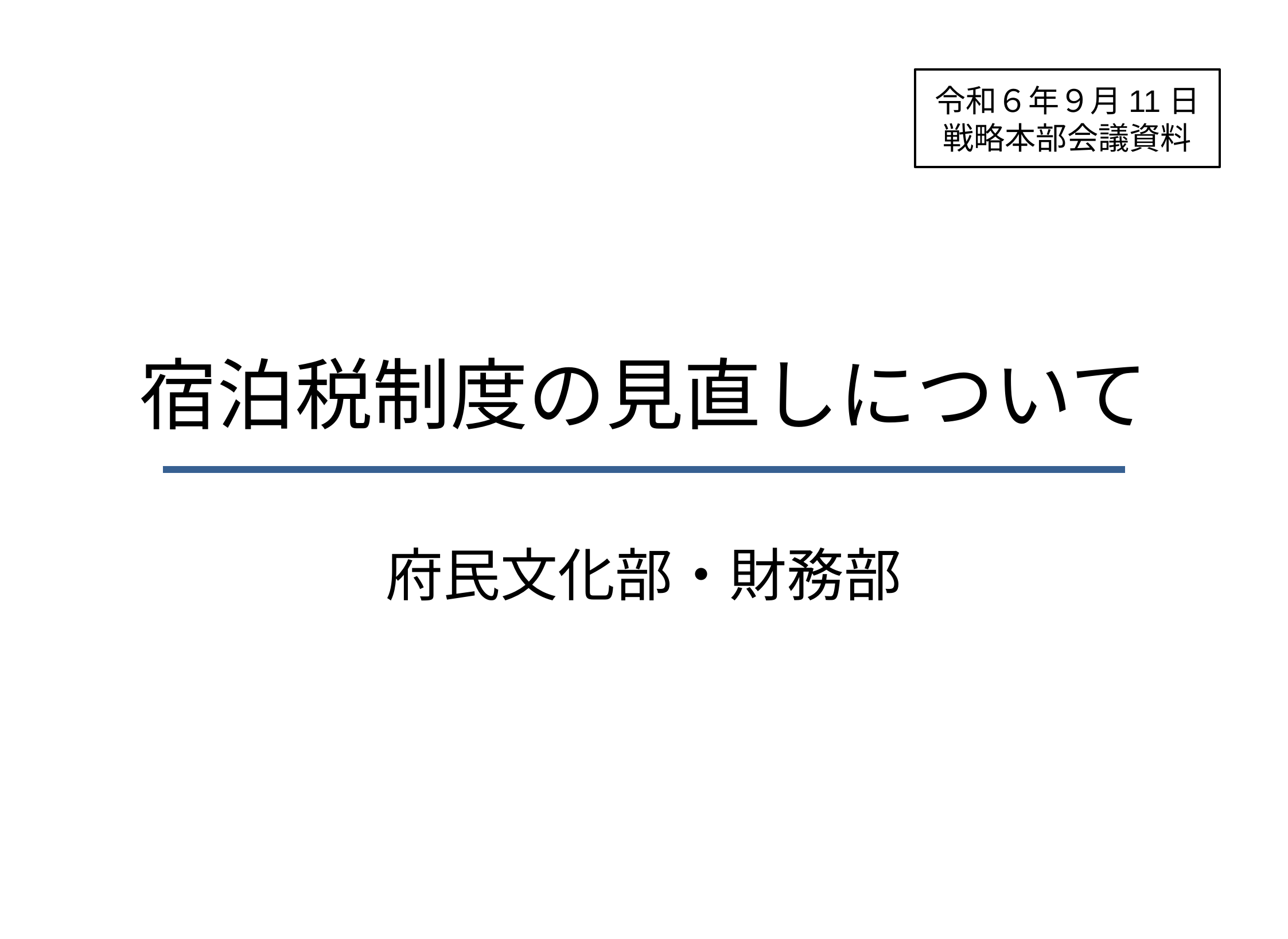

令和６年９月11日
戦略本部会議資料
# 宿泊税制度の見直しについて
府民文化部・財務部